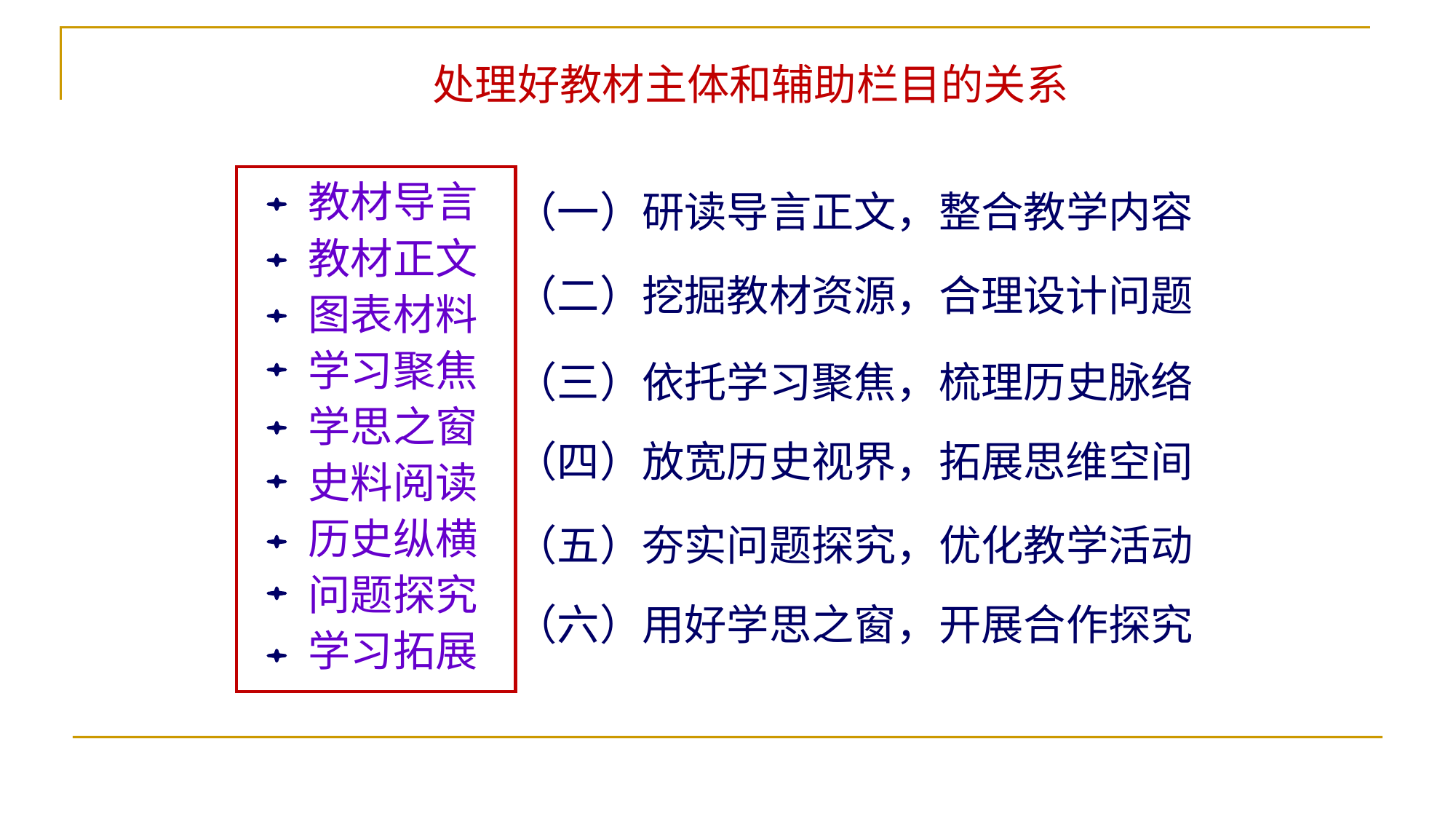

处理好教材主体和辅助栏目的关系
教材导言
教材正文
图表材料
学习聚焦
学思之窗
史料阅读
历史纵横
问题探究
学习拓展

（一）研读导言正文，整合教学内容
，
，
（二）挖掘教材资源，合理设计问题
，
（三）依托学习聚焦，梳理历史脉络
，
，
（四）放宽历史视界，拓展思维空间
，
（五）夯实问题探究，优化教学活动
，
，
（六）用好学思之窗，开展合作探究
，